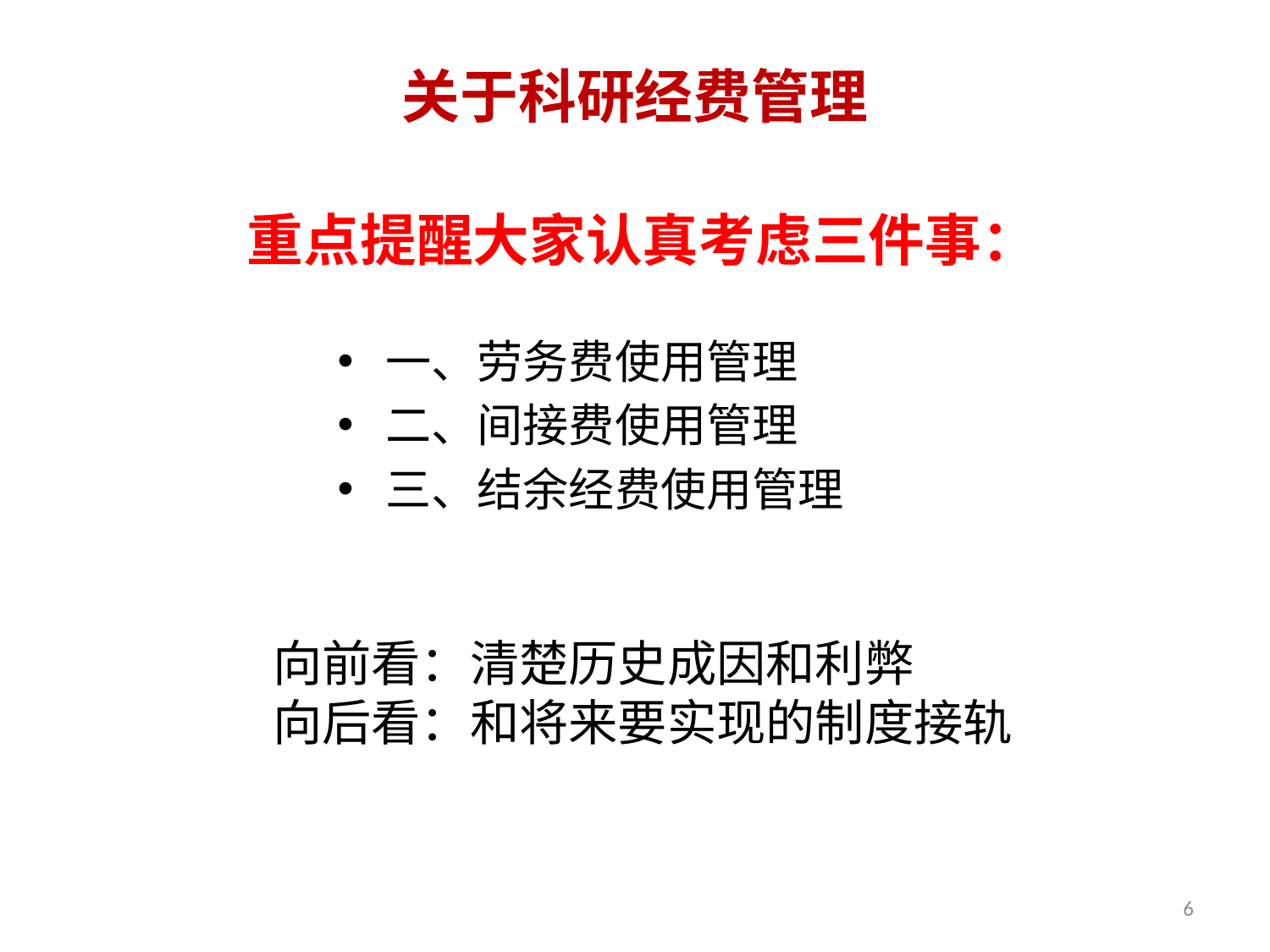

# 关于科研经费管理
重点提醒大家认真考虑三件事：
一、劳务费使用管理
二、间接费使用管理
三、结余经费使用管理
向前看：清楚历史成因和利弊
向后看：和将来要实现的制度接轨
6